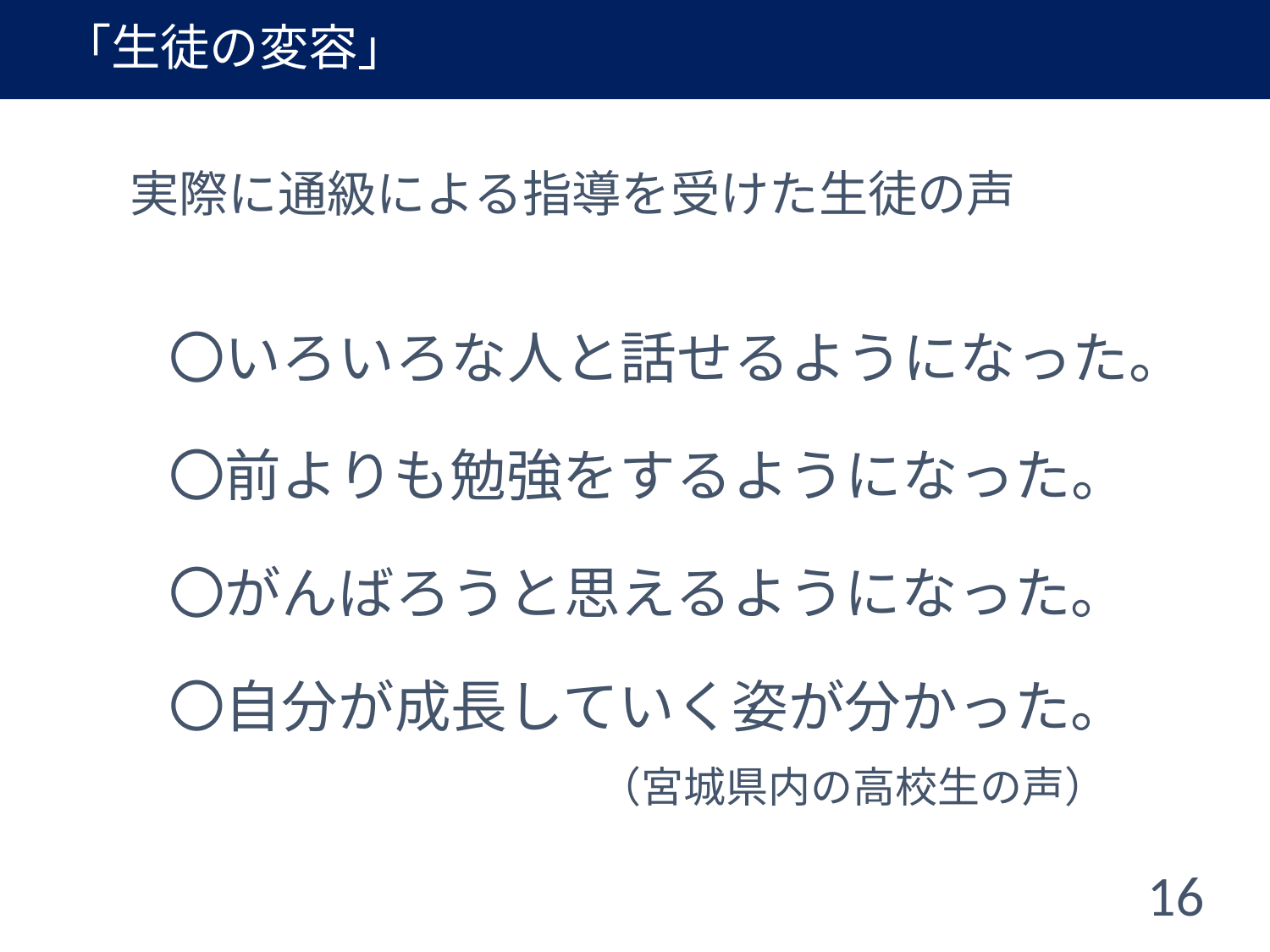

「生徒の変容」
実際に通級による指導を受けた生徒の声
〇いろいろな人と話せるようになった。
〇前よりも勉強をするようになった。
〇がんばろうと思えるようになった。
〇自分が成長していく姿が分かった。
（宮城県内の高校生の声）
16